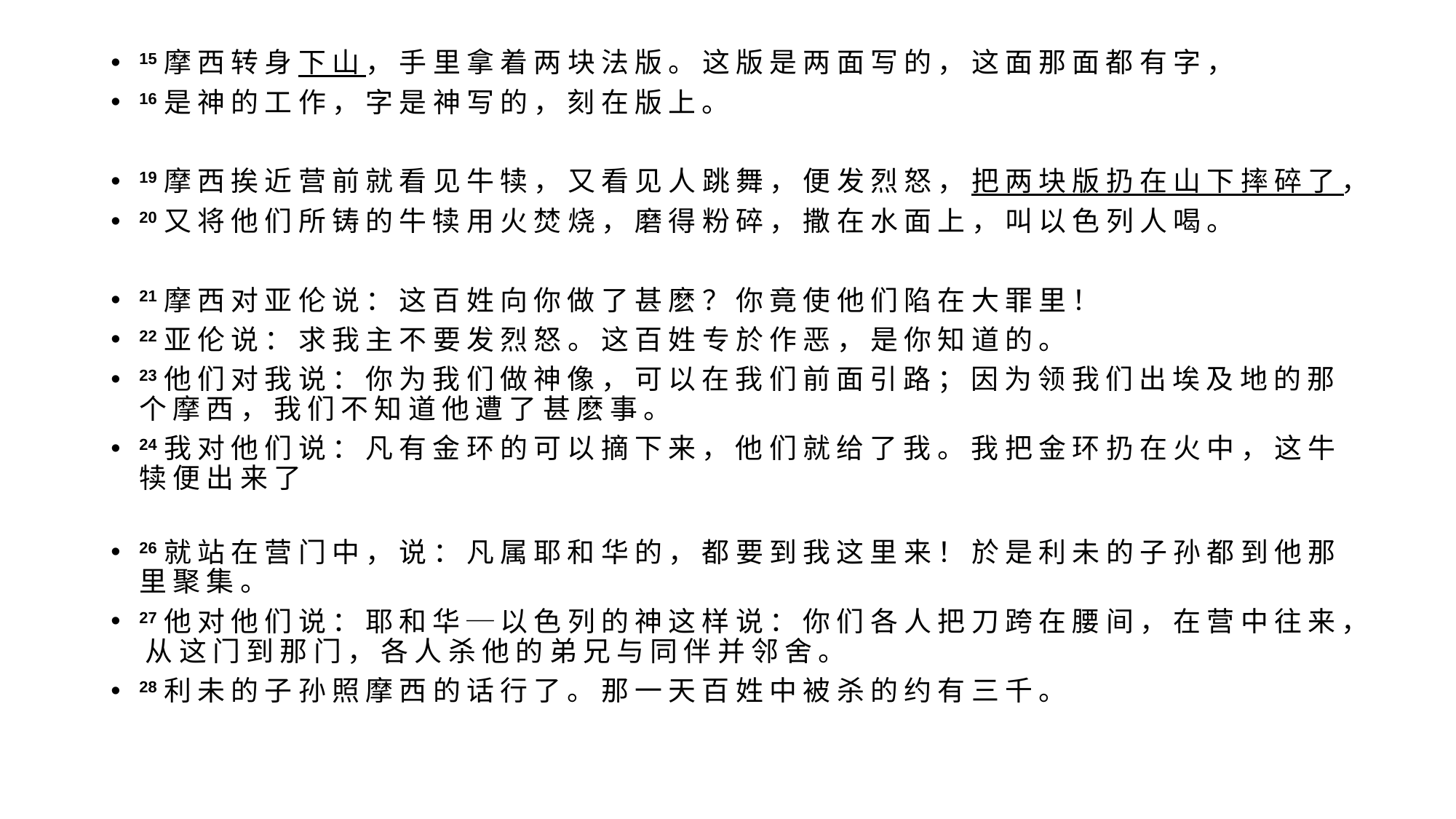

#
15 摩 西 转 身 下 山 ， 手 里 拿 着 两 块 法 版 。 这 版 是 两 面 写 的 ， 这 面 那 面 都 有 字 ，
16 是 神 的 工 作 ， 字 是 神 写 的 ， 刻 在 版 上 。

19 摩 西 挨 近 营 前 就 看 见 牛 犊 ， 又 看 见 人 跳 舞 ， 便 发 烈 怒 ， 把 两 块 版 扔 在 山 下 摔 碎 了 ，
20 又 将 他 们 所 铸 的 牛 犊 用 火 焚 烧 ， 磨 得 粉 碎 ， 撒 在 水 面 上 ， 叫 以 色 列 人 喝 。

21 摩 西 对 亚 伦 说 ： 这 百 姓 向 你 做 了 甚 麽 ？ 你 竟 使 他 们 陷 在 大 罪 里 ！
22 亚 伦 说 ： 求 我 主 不 要 发 烈 怒 。 这 百 姓 专 於 作 恶 ， 是 你 知 道 的 。
23 他 们 对 我 说 ： 你 为 我 们 做 神 像 ， 可 以 在 我 们 前 面 引 路 ； 因 为 领 我 们 出 埃 及 地 的 那 个 摩 西 ， 我 们 不 知 道 他 遭 了 甚 麽 事 。
24 我 对 他 们 说 ： 凡 有 金 环 的 可 以 摘 下 来 ， 他 们 就 给 了 我 。 我 把 金 环 扔 在 火 中 ， 这 牛 犊 便 出 来 了

26 就 站 在 营 门 中 ， 说 ： 凡 属 耶 和 华 的 ， 都 要 到 我 这 里 来 ！ 於 是 利 未 的 子 孙 都 到 他 那 里 聚 集 。
27 他 对 他 们 说 ： 耶 和 华 ─ 以 色 列 的 神 这 样 说 ： 你 们 各 人 把 刀 跨 在 腰 间 ， 在 营 中 往 来 ， 从 这 门 到 那 门 ， 各 人 杀 他 的 弟 兄 与 同 伴 并 邻 舍 。
28 利 未 的 子 孙 照 摩 西 的 话 行 了 。 那 一 天 百 姓 中 被 杀 的 约 有 三 千 。